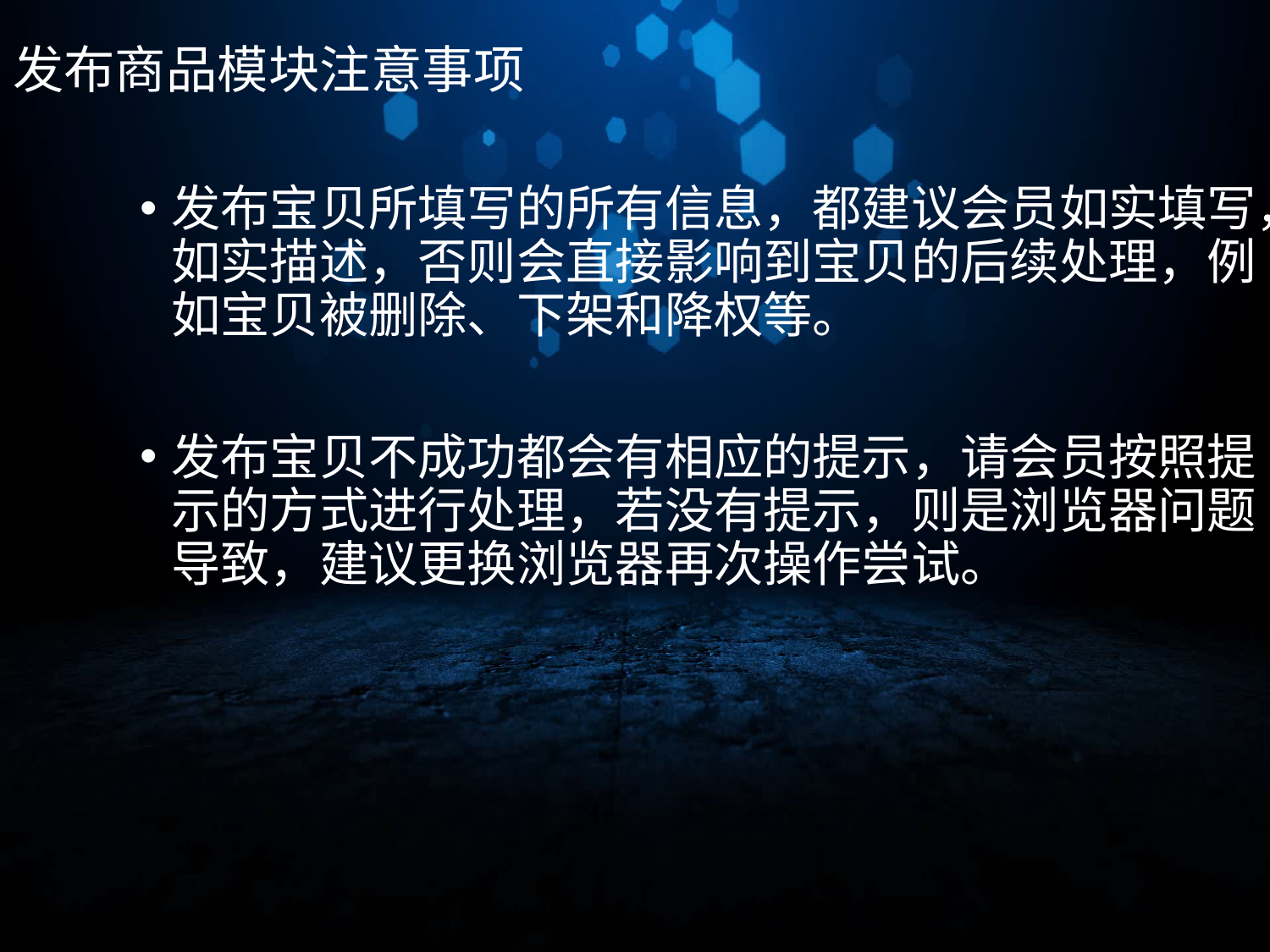

发布商品模块注意事项
发布宝贝所填写的所有信息，都建议会员如实填写，如实描述，否则会直接影响到宝贝的后续处理，例如宝贝被删除、下架和降权等。

发布宝贝不成功都会有相应的提示，请会员按照提示的方式进行处理，若没有提示，则是浏览器问题导致，建议更换浏览器再次操作尝试。